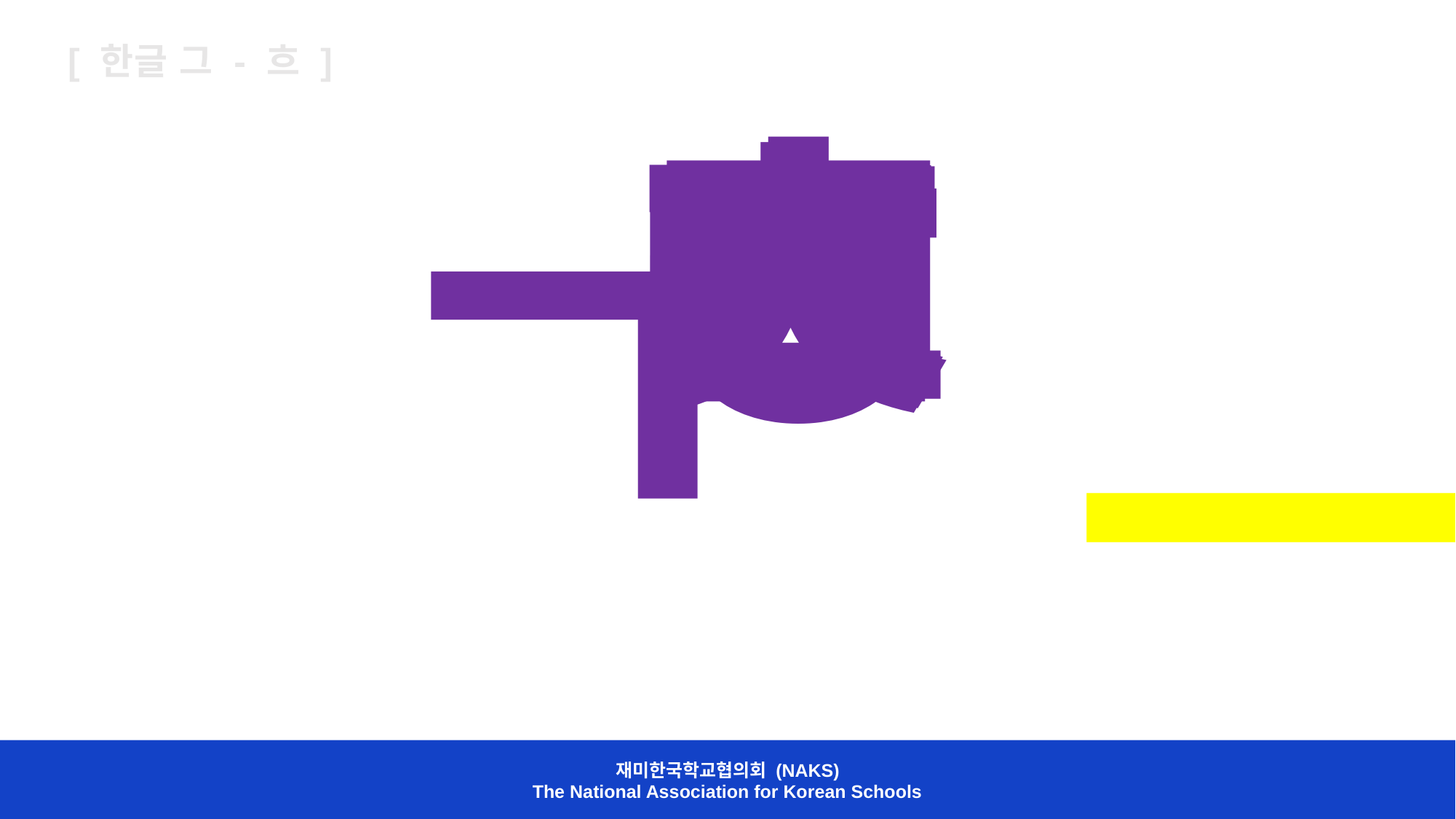

ㅎ
ㅋ
ㅍ
ㅌ
ㅈ
ㄹ
ㄴ
ㄷ
ㅁ
ㅇ
ㅊ
ㅅ
ㅂ
[ 한글 그 - 흐 ]
ㄱ
ㅡ
재미한국학교협의회 (NAKS)
The National Association for Korean Schools